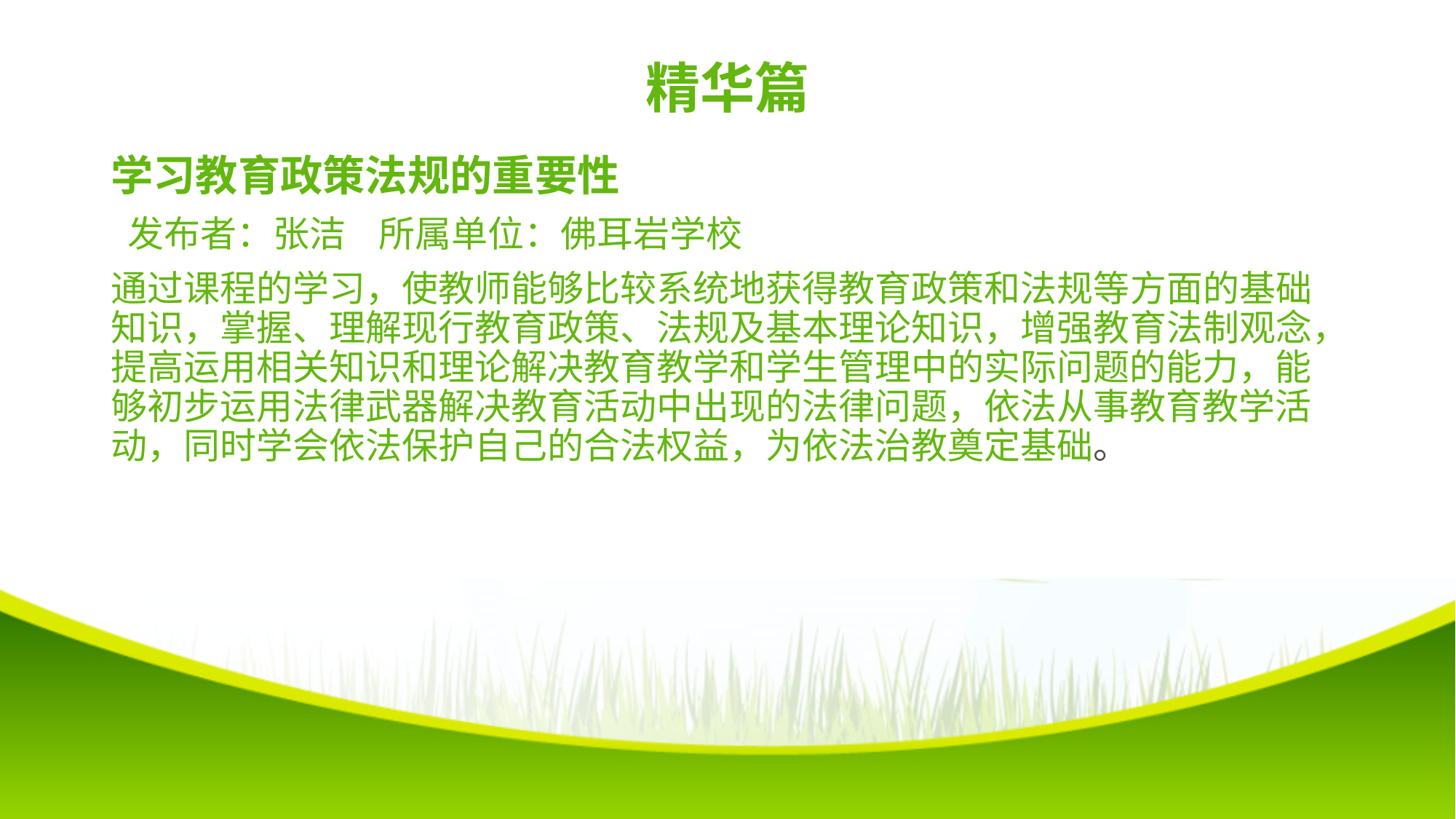

# 精华篇
学习教育政策法规的重要性
 发布者：张洁    所属单位：佛耳岩学校
通过课程的学习，使教师能够比较系统地获得教育政策和法规等方面的基础知识，掌握、理解现行教育政策、法规及基本理论知识，增强教育法制观念，提高运用相关知识和理论解决教育教学和学生管理中的实际问题的能力，能够初步运用法律武器解决教育活动中出现的法律问题，依法从事教育教学活动，同时学会依法保护自己的合法权益，为依法治教奠定基础。